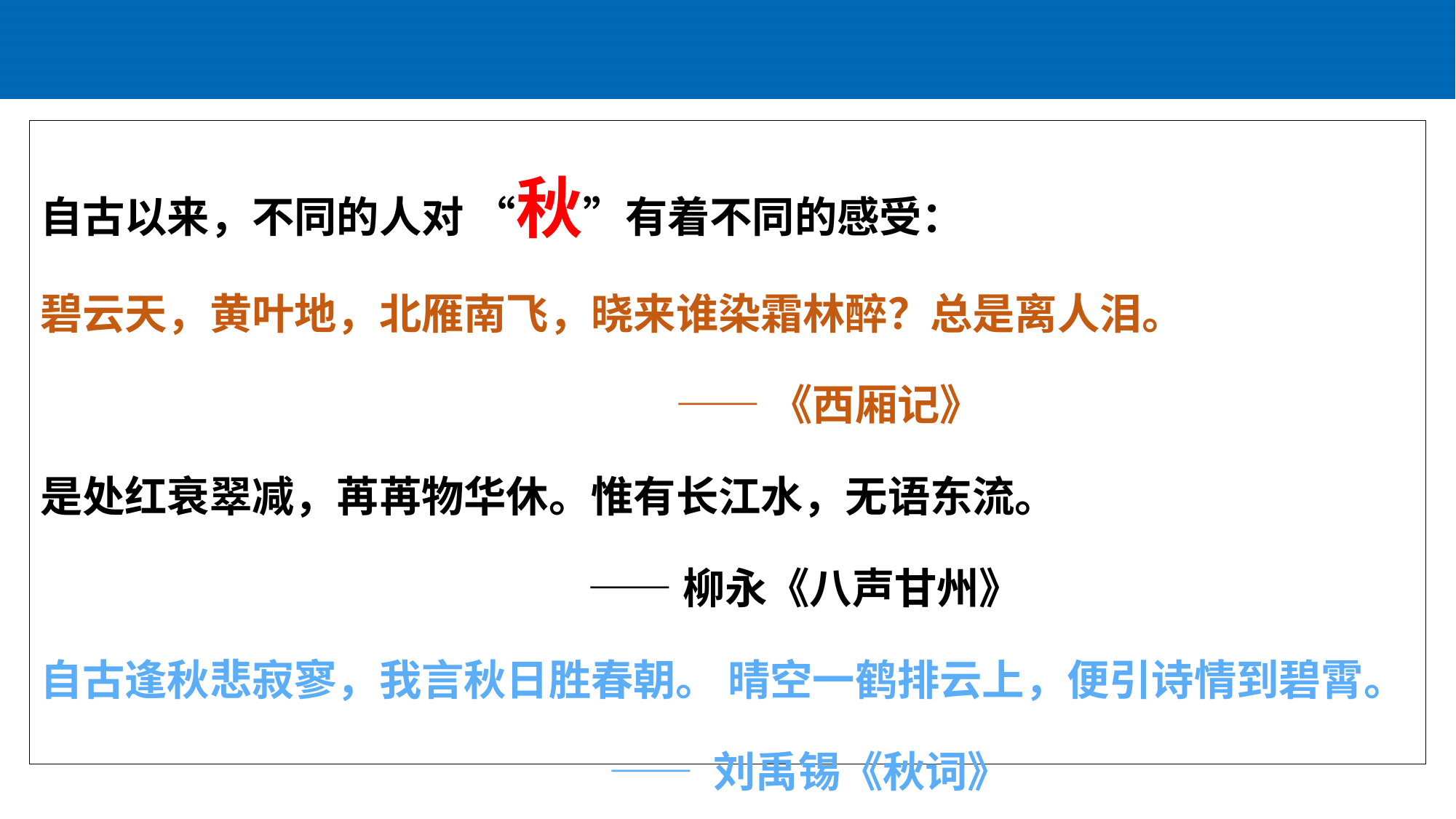

自古以来，不同的人对 “秋”有着不同的感受：
碧云天，黄叶地，北雁南飞，晓来谁染霜林醉？总是离人泪。
                     ——《西厢记》
是处红衰翠减，苒苒物华休。惟有长江水，无语东流。
                ——柳永《八声甘州》
自古逢秋悲寂寥，我言秋日胜春朝。 晴空一鹤排云上，便引诗情到碧霄。
                 —— 刘禹锡《秋词》